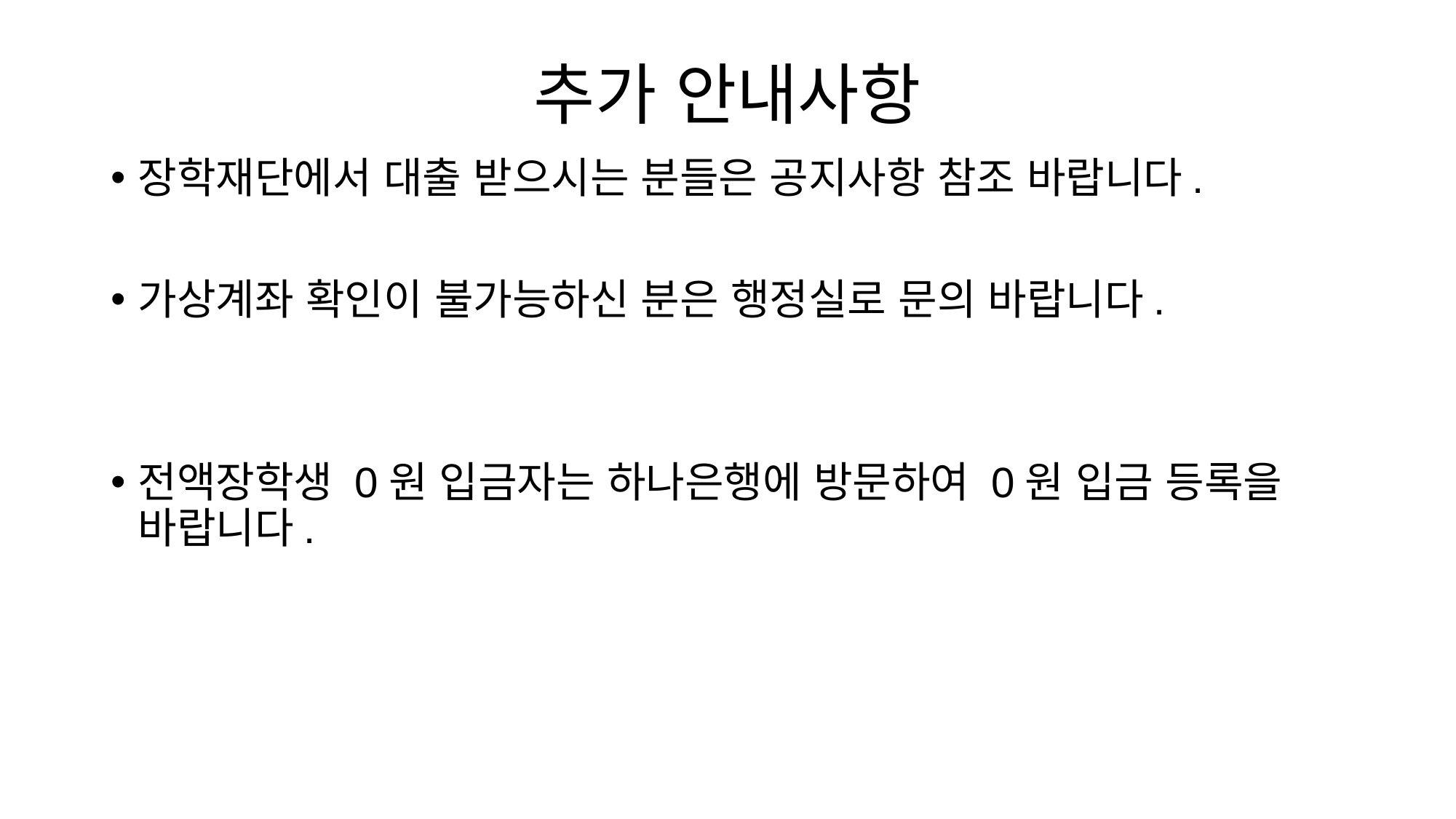

# 추가 안내사항
장학재단에서 대출 받으시는 분들은 공지사항 참조 바랍니다.

가상계좌 확인이 불가능하신 분은 행정실로 문의 바랍니다.

전액장학생 0원 입금자는 하나은행에 방문하여 0원 입금 등록을 바랍니다.